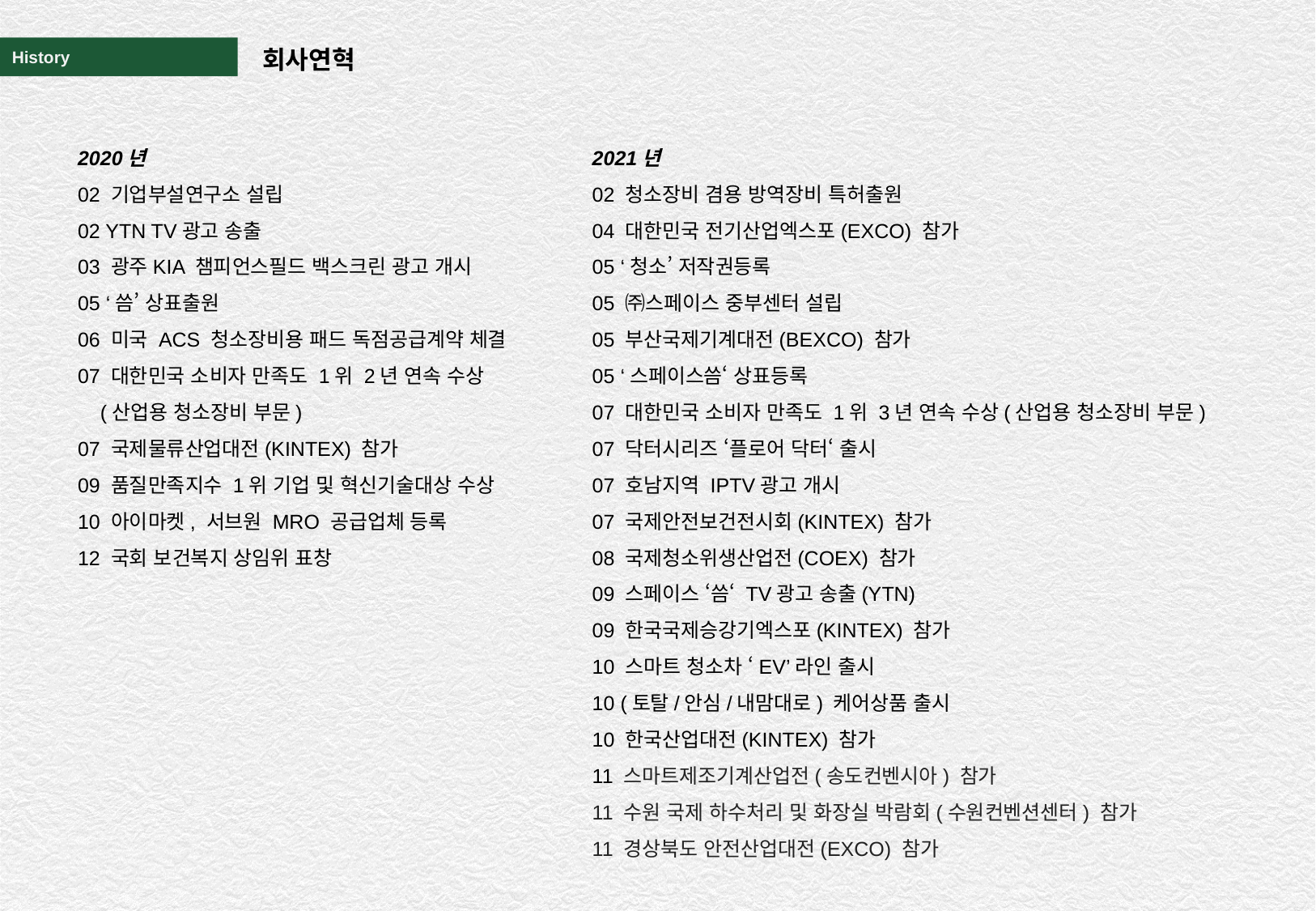

History
회사연혁
2020년
02 기업부설연구소 설립
02 YTN TV광고 송출
03 광주KIA 챔피언스필드 백스크린 광고 개시
05 ‘씀’ 상표출원
06 미국 ACS 청소장비용 패드 독점공급계약 체결
07 대한민국 소비자 만족도 1위 2년 연속 수상
    (산업용 청소장비 부문)
07 국제물류산업대전(KINTEX) 참가
09 품질만족지수 1위 기업 및 혁신기술대상 수상
10 아이마켓, 서브원 MRO 공급업체 등록
12 국회 보건복지 상임위 표창
2021년
02 청소장비 겸용 방역장비 특허출원
04 대한민국 전기산업엑스포(EXCO) 참가
05 ‘청소’ 저작권등록
05 ㈜스페이스 중부센터 설립
05 부산국제기계대전(BEXCO) 참가
05 ‘스페이스씀‘ 상표등록
07 대한민국 소비자 만족도 1위 3년 연속 수상(산업용 청소장비 부문)
07 닥터시리즈 ‘플로어 닥터‘ 출시
07 호남지역 IPTV광고 개시
07 국제안전보건전시회(KINTEX) 참가
08 국제청소위생산업전(COEX) 참가
09 스페이스 ‘씀‘ TV광고 송출(YTN)
09 한국국제승강기엑스포(KINTEX) 참가
10 스마트 청소차 ‘EV’라인 출시
10 (토탈/안심/내맘대로) 케어상품 출시
10 한국산업대전(KINTEX) 참가
11 스마트제조기계산업전(송도컨벤시아) 참가
11 수원 국제 하수처리 및 화장실 박람회(수원컨벤션센터) 참가
11 경상북도 안전산업대전(EXCO) 참가